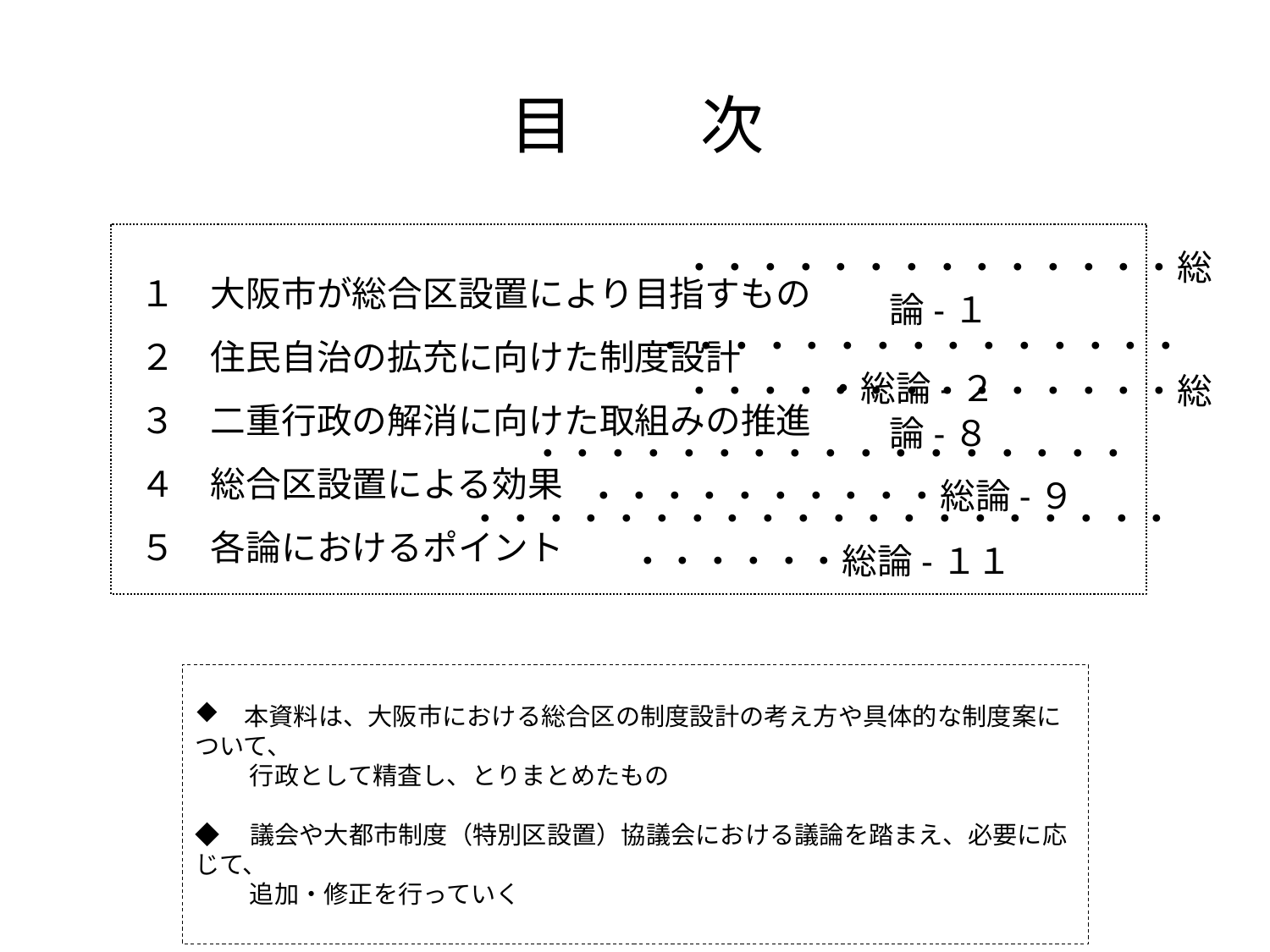

# 目　　次
 １　大阪市が総合区設置により目指すもの
 ２　住民自治の拡充に向けた制度設計
 ３　二重行政の解消に向けた取組みの推進
 ４　総合区設置による効果
 ５　各論におけるポイント
 ・・・・・・・・・・・・・・総論-１
   ・・・・・・・・・・・・・・・・総論-２
 ・・・・・・・・・・・・・・総論-８
・・・・・・・・・・・・・・・・・・・・・・・・・・・総論-９
・・・・・・・・・・・・・・・・・・・・・・・・・・総論-１１

　本資料は、大阪市における総合区の制度設計の考え方や具体的な制度案について、
　　 行政として精査し、とりまとめたもの

◆　議会や大都市制度（特別区設置）協議会における議論を踏まえ、必要に応じて、
　　 追加・修正を行っていく